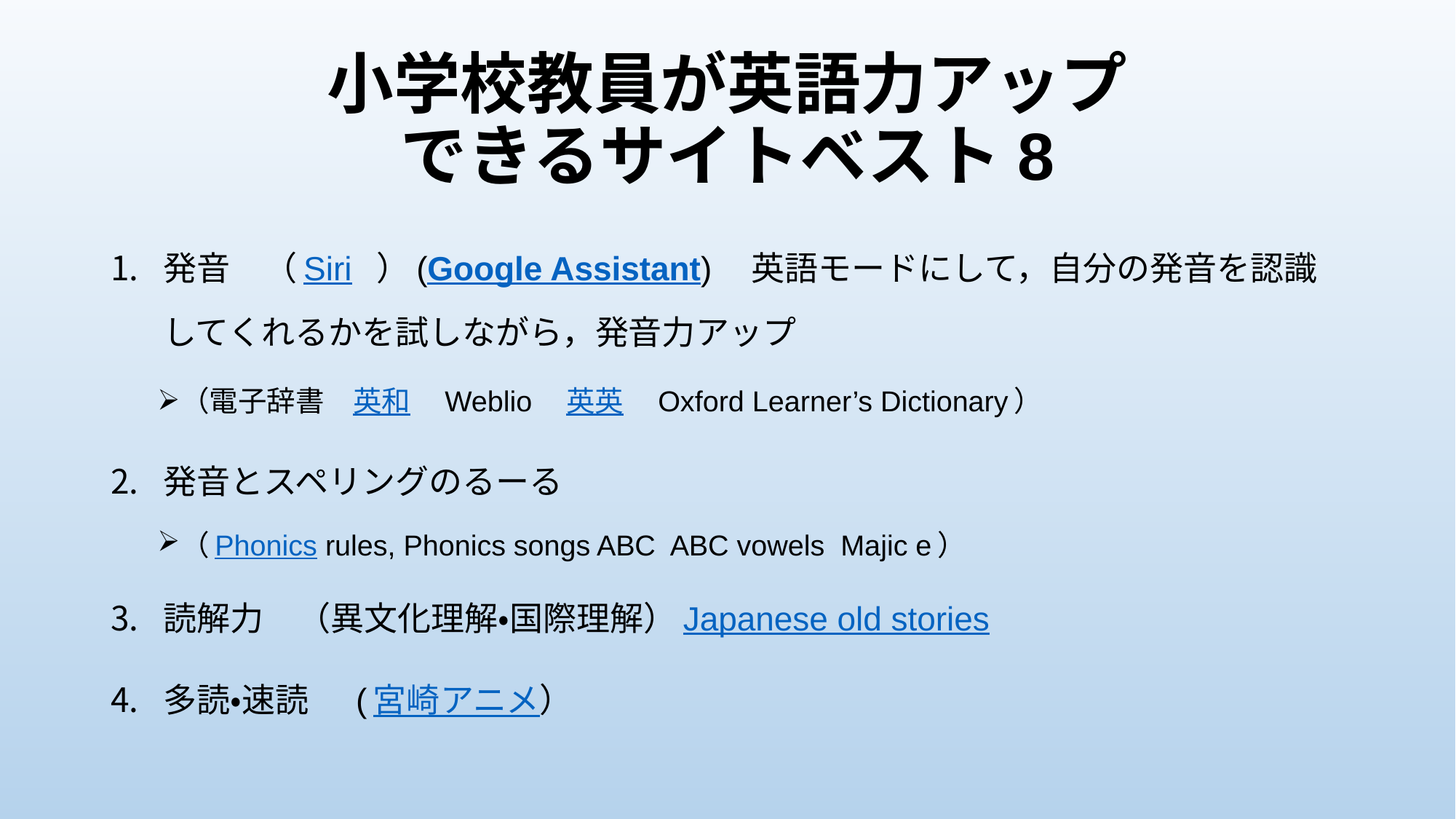

# 小学校教員が英語力アップ できるサイトベスト8
発音　（Siri  ）(Google Assistant)　英語モードにして，自分の発音を認識してくれるかを試しながら，発音力アップ
（電子辞書　英和　Weblio　英英　Oxford Learner’s Dictionary）
発音とスペリングのるーる
（Phonics rules, Phonics songs ABC  ABC vowels  Majic e）
読解力　（異文化理解・国際理解）Japanese old stories
多読・速読 　(宮崎アニメ）